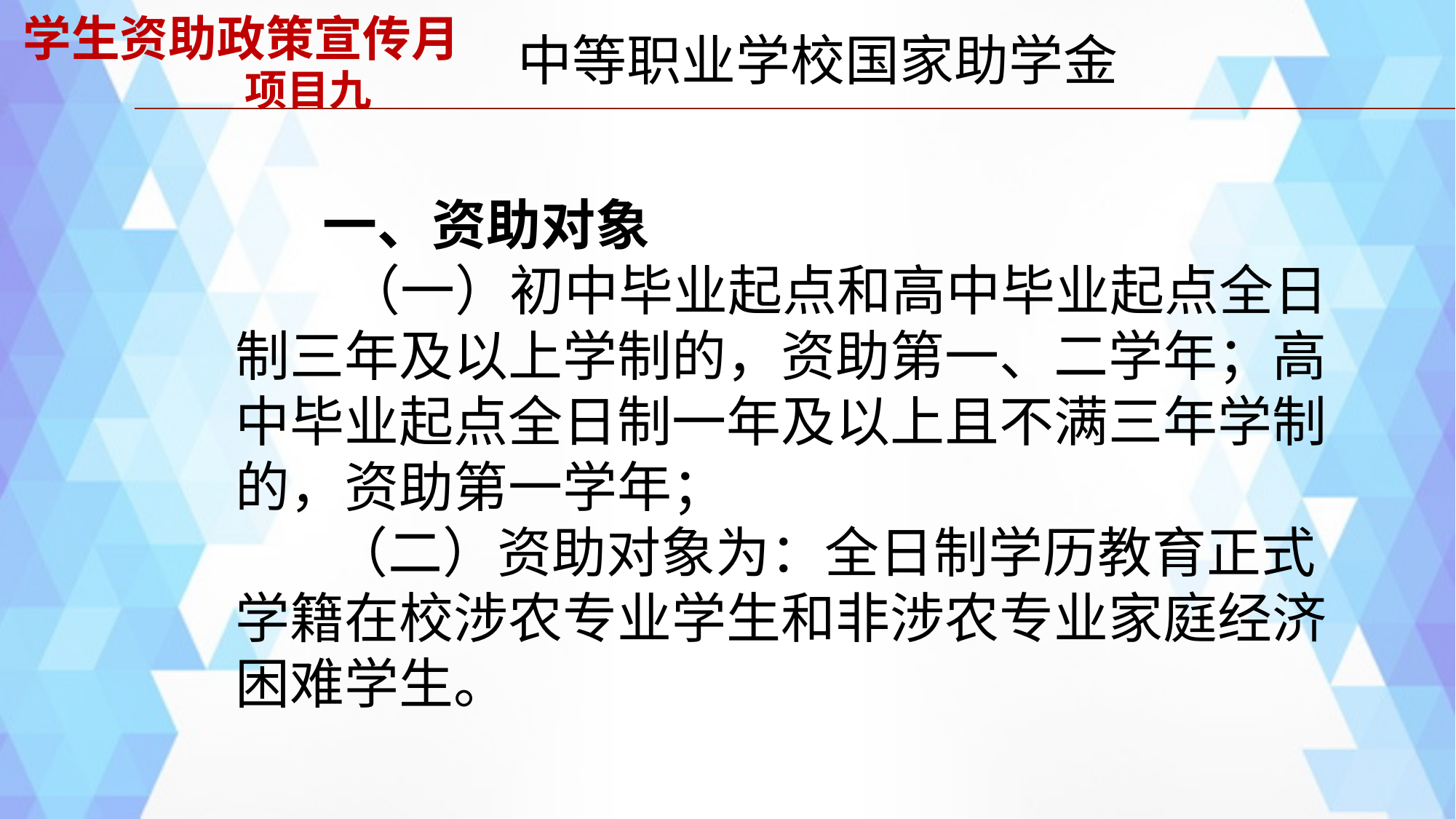

# 学生资助政策宣传月 项目九
   中等职业学校国家助学金

      一、资助对象
        （一）初中毕业起点和高中毕业起点全日制三年及以上学制的，资助第一、二学年；高中毕业起点全日制一年及以上且不满三年学制的，资助第一学年；
       （二）资助对象为：全日制学历教育正式学籍在校涉农专业学生和非涉农专业家庭经济困难学生。